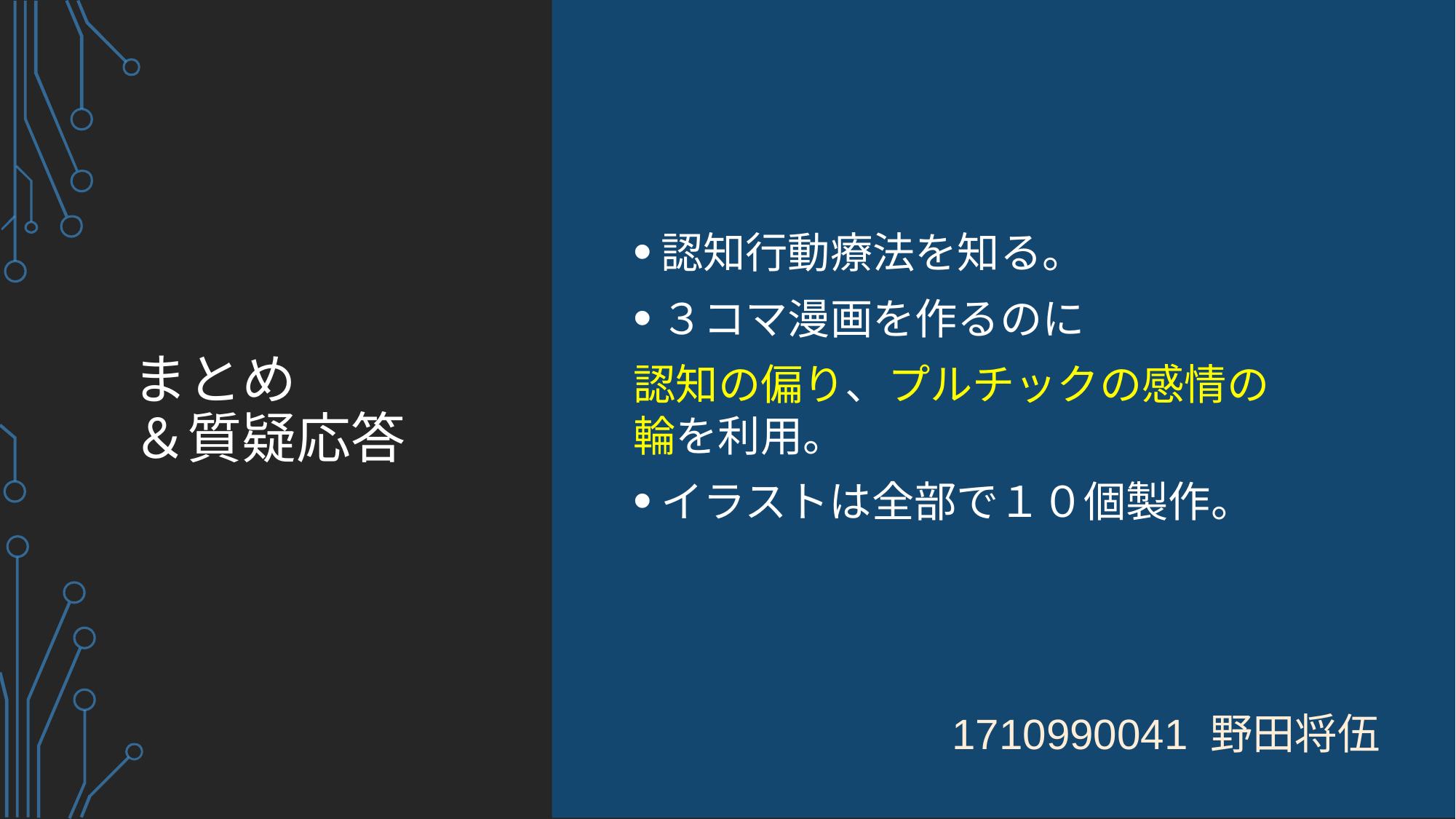

# まとめ ＆質疑応答
認知行動療法を知る。
３コマ漫画を作るのに
認知の偏り、プルチックの感情の輪を利用。
イラストは全部で１０個製作。

1710990041 野田将伍